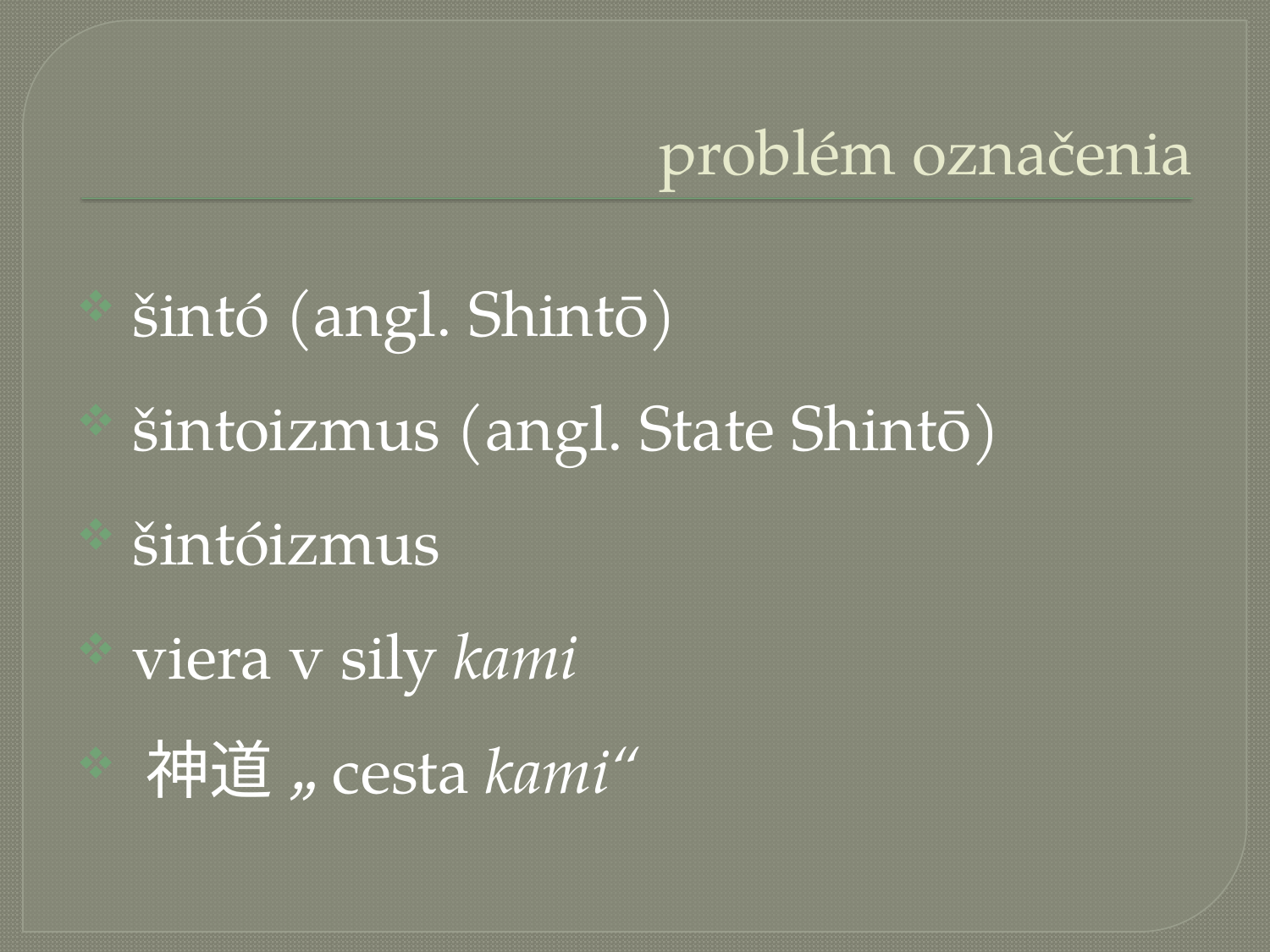

# problém označenia
 šintó (angl. Shintō)
 šintoizmus (angl. State Shintō)
 šintóizmus
 viera v sily kami
 神道 „cesta kami“